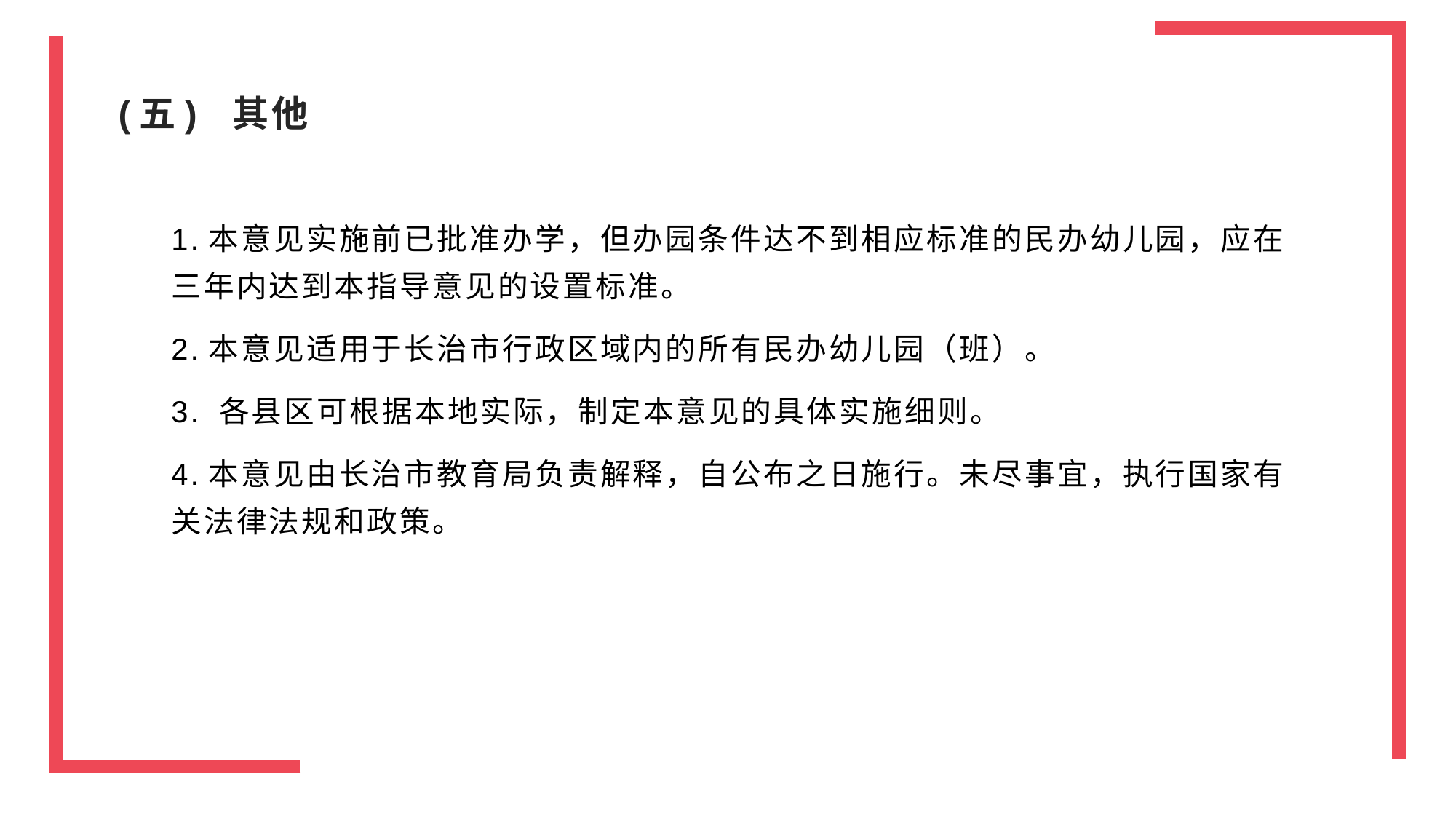

# (五)  其他
1.本意见实施前已批准办学，但办园条件达不到相应标准的民办幼儿园，应在三年内达到本指导意见的设置标准。
2.本意见适用于长治市行政区域内的所有民办幼儿园（班）。
3. 各县区可根据本地实际，制定本意见的具体实施细则。
4.本意见由长治市教育局负责解释，自公布之日施行。未尽事宜，执行国家有关法律法规和政策。